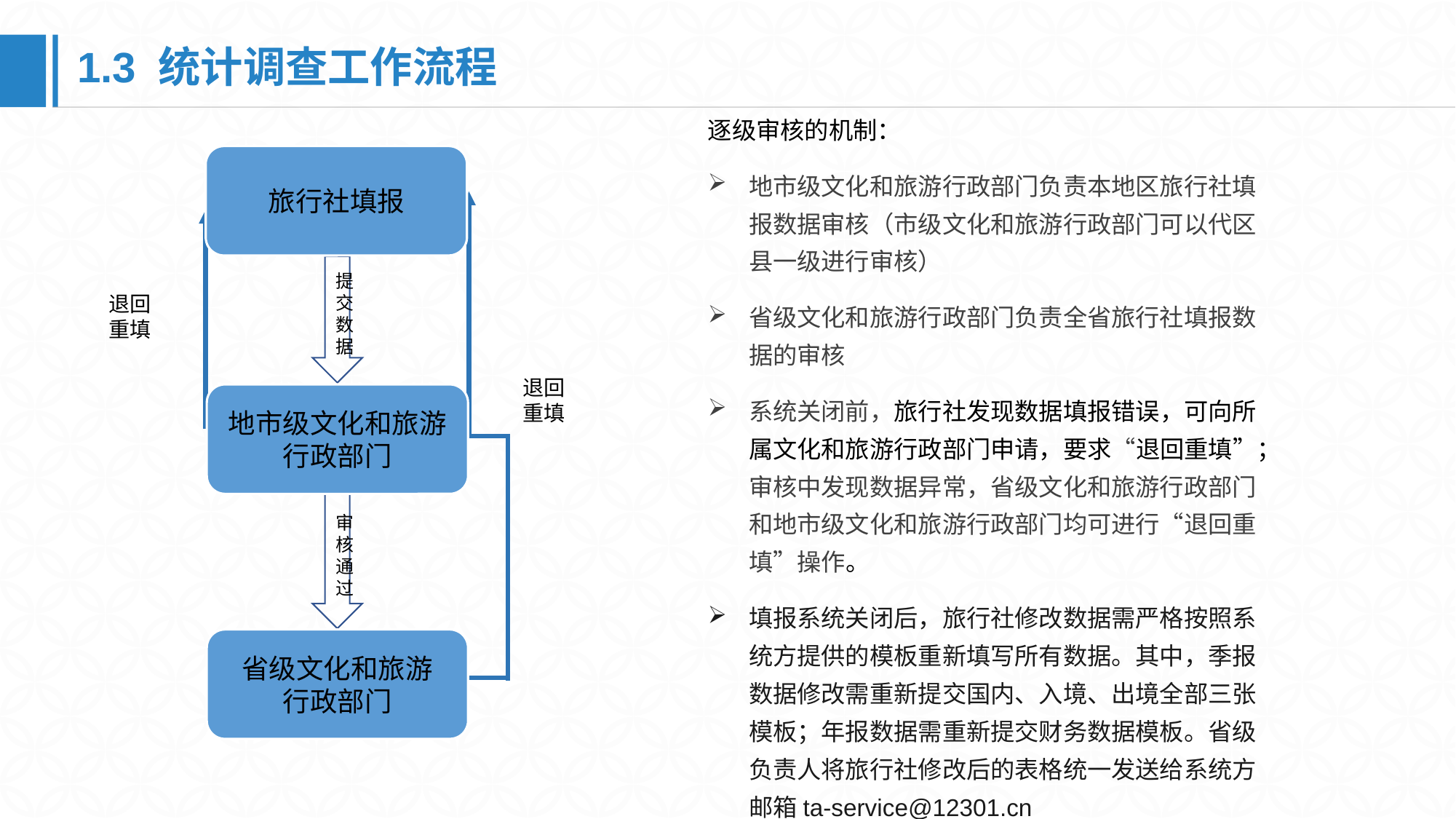

1.3 统计调查工作流程
逐级审核的机制：
地市级文化和旅游行政部门负责本地区旅行社填报数据审核（市级文化和旅游行政部门可以代区县一级进行审核）
省级文化和旅游行政部门负责全省旅行社填报数据的审核
系统关闭前，旅行社发现数据填报错误，可向所属文化和旅游行政部门申请，要求“退回重填”；审核中发现数据异常，省级文化和旅游行政部门和地市级文化和旅游行政部门均可进行“退回重填”操作。
填报系统关闭后，旅行社修改数据需严格按照系统方提供的模板重新填写所有数据。其中，季报数据修改需重新提交国内、入境、出境全部三张模板；年报数据需重新提交财务数据模板。省级负责人将旅行社修改后的表格统一发送给系统方邮箱ta-service@12301.cn

旅行社填报
提交数据
退回重填
退回重填
地市级文化和旅游行政部门
审核通过
省级文化和旅游
行政部门